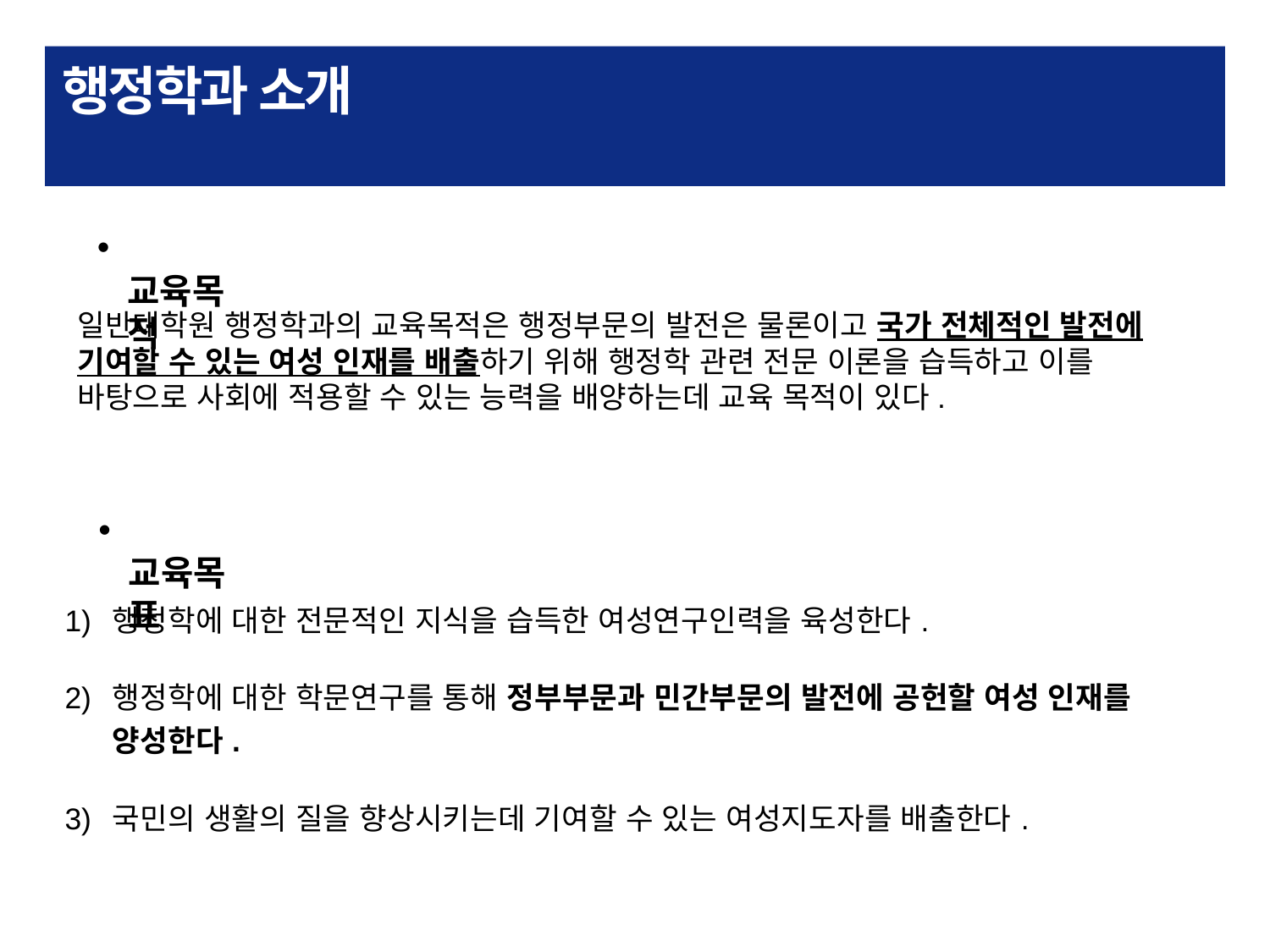

# 행정학과 소개
 교육목적
일반대학원 행정학과의 교육목적은 행정부문의 발전은 물론이고 국가 전체적인 발전에 기여할 수 있는 여성 인재를 배출하기 위해 행정학 관련 전문 이론을 습득하고 이를 바탕으로 사회에 적용할 수 있는 능력을 배양하는데 교육 목적이 있다.
 교육목표

|  |
| --- |
|  |
| 행정학에 대한 전문적인 지식을 습득한 여성연구인력을 육성한다. 행정학에 대한 학문연구를 통해 정부부문과 민간부문의 발전에 공헌할 여성 인재를 양성한다. 국민의 생활의 질을 향상시키는데 기여할 수 있는 여성지도자를 배출한다. |